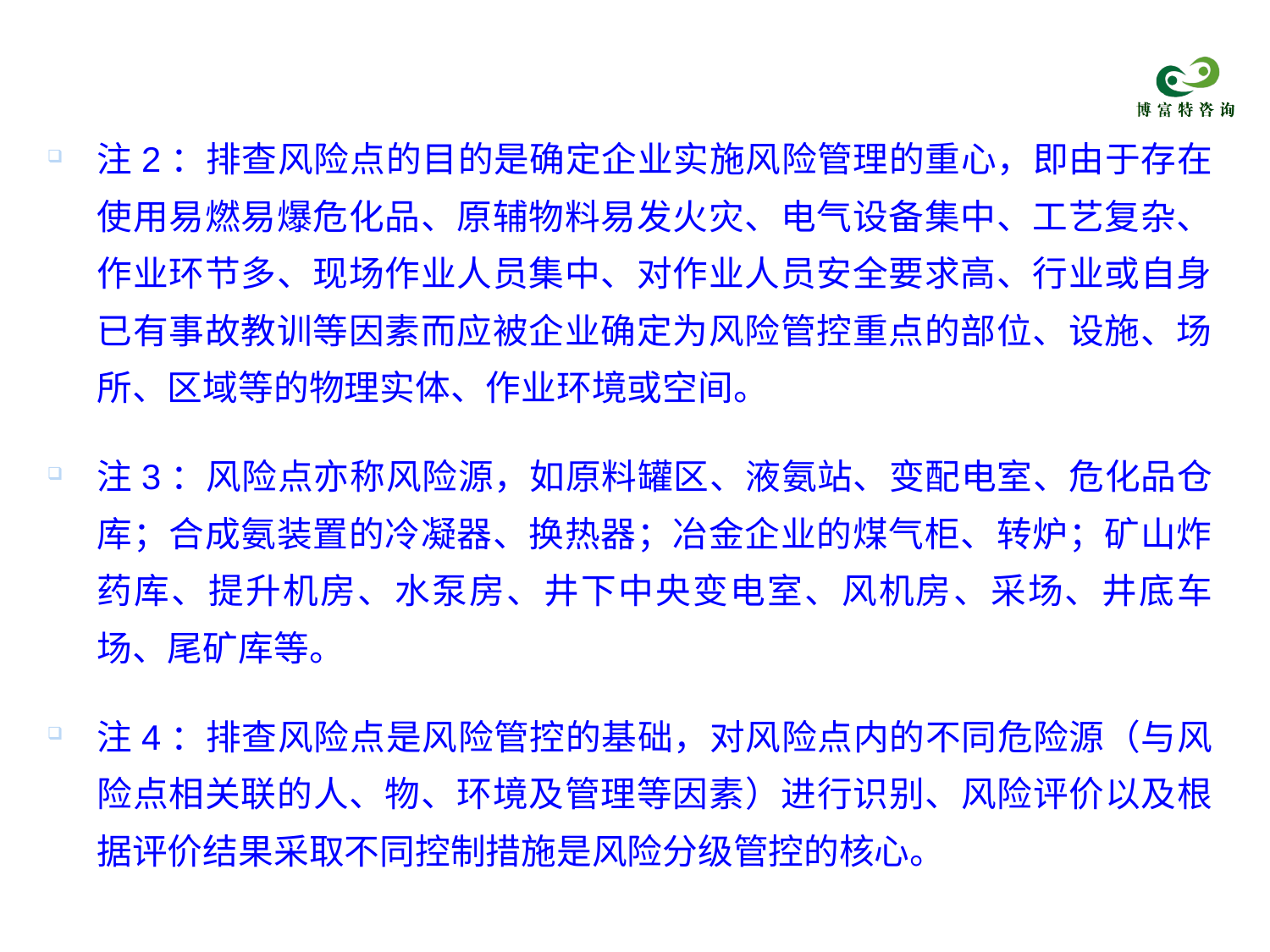

注2：排查风险点的目的是确定企业实施风险管理的重心，即由于存在使用易燃易爆危化品、原辅物料易发火灾、电气设备集中、工艺复杂、作业环节多、现场作业人员集中、对作业人员安全要求高、行业或自身已有事故教训等因素而应被企业确定为风险管控重点的部位、设施、场所、区域等的物理实体、作业环境或空间。
注3：风险点亦称风险源，如原料罐区、液氨站、变配电室、危化品仓库；合成氨装置的冷凝器、换热器；冶金企业的煤气柜、转炉；矿山炸药库、提升机房、水泵房、井下中央变电室、风机房、采场、井底车场、尾矿库等。
注4：排查风险点是风险管控的基础，对风险点内的不同危险源（与风险点相关联的人、物、环境及管理等因素）进行识别、风险评价以及根据评价结果采取不同控制措施是风险分级管控的核心。